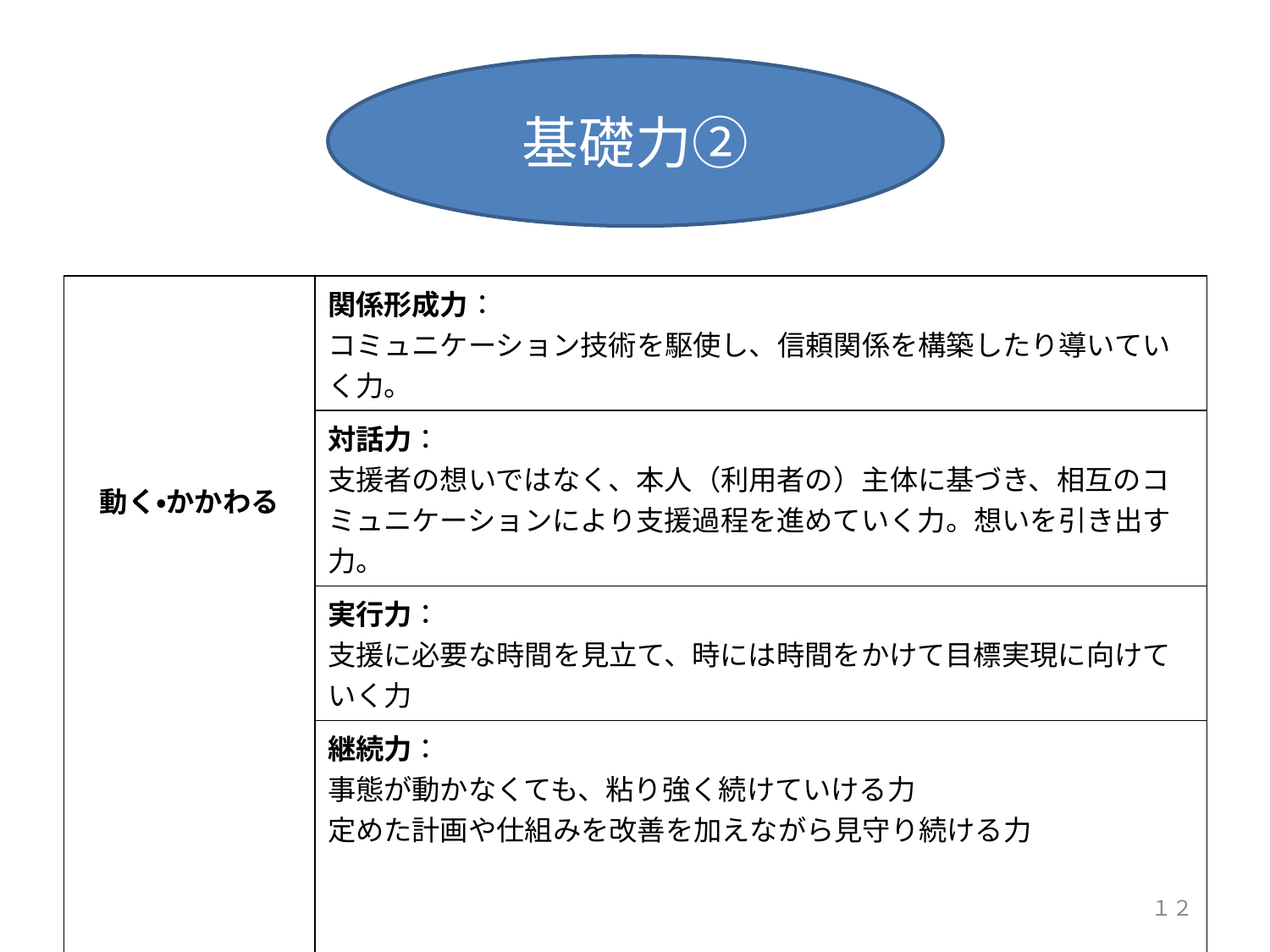

基礎力②
| 動く・かかわる | 関係形成力： コミュニケーション技術を駆使し、信頼関係を構築したり導いていく力。 |
| --- | --- |
|  | 対話力： 支援者の想いではなく、本人（利用者の）主体に基づき、相互のコミュニケーションにより支援過程を進めていく力。想いを引き出す力。 |
|  | 実行力： 支援に必要な時間を見立て、時には時間をかけて目標実現に向けていく力 |
|  | 継続力： 事態が動かなくても、粘り強く続けていける力 定めた計画や仕組みを改善を加えながら見守り続ける力 |
１２